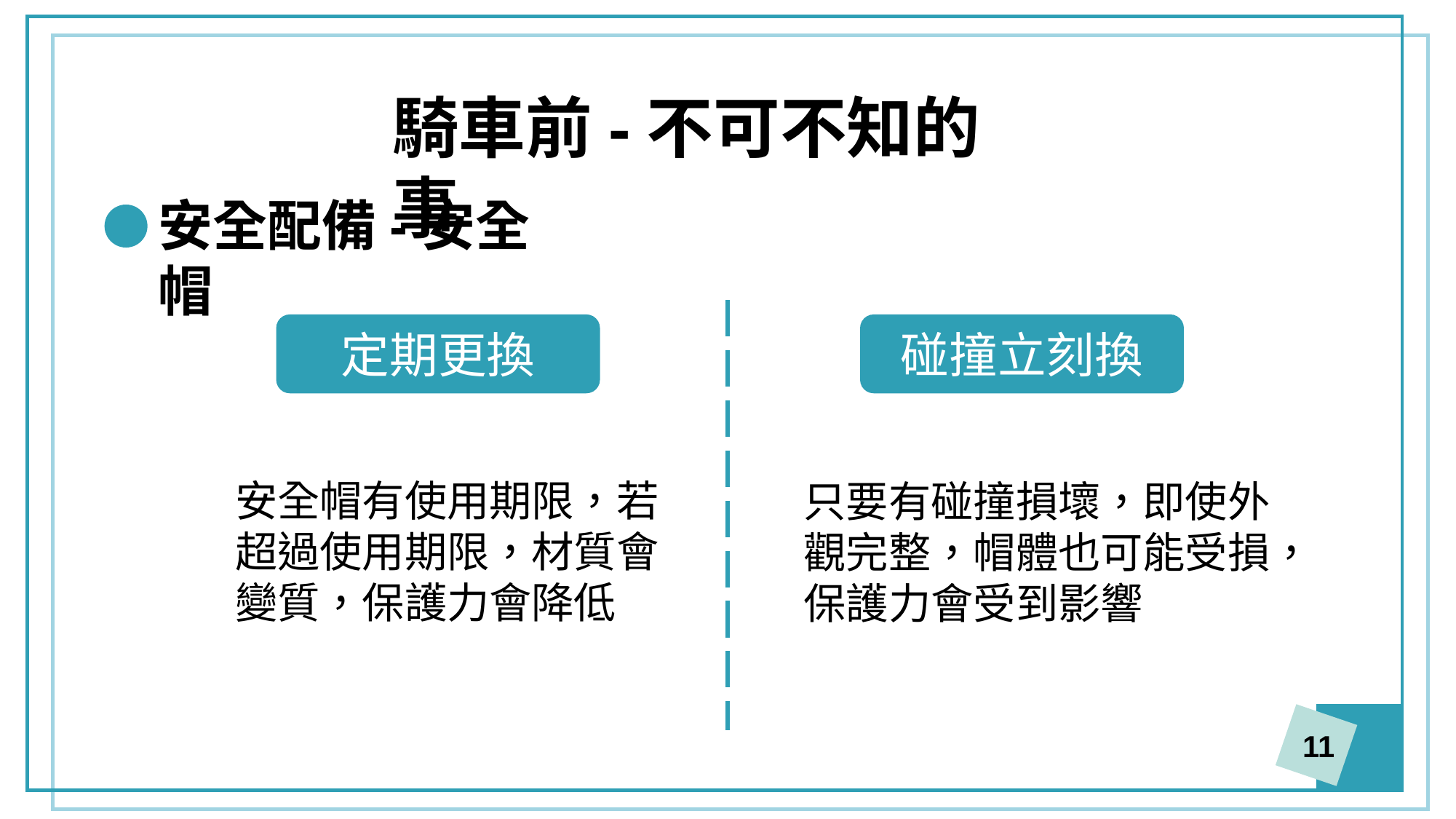

騎車前-不可不知的事
安全配備-安全帽

定期更換
碰撞立刻換
安全帽有使用期限，若超過使用期限，材質會變質，保護力會降低
只要有碰撞損壞，即使外觀完整，帽體也可能受損，保護力會受到影響

11